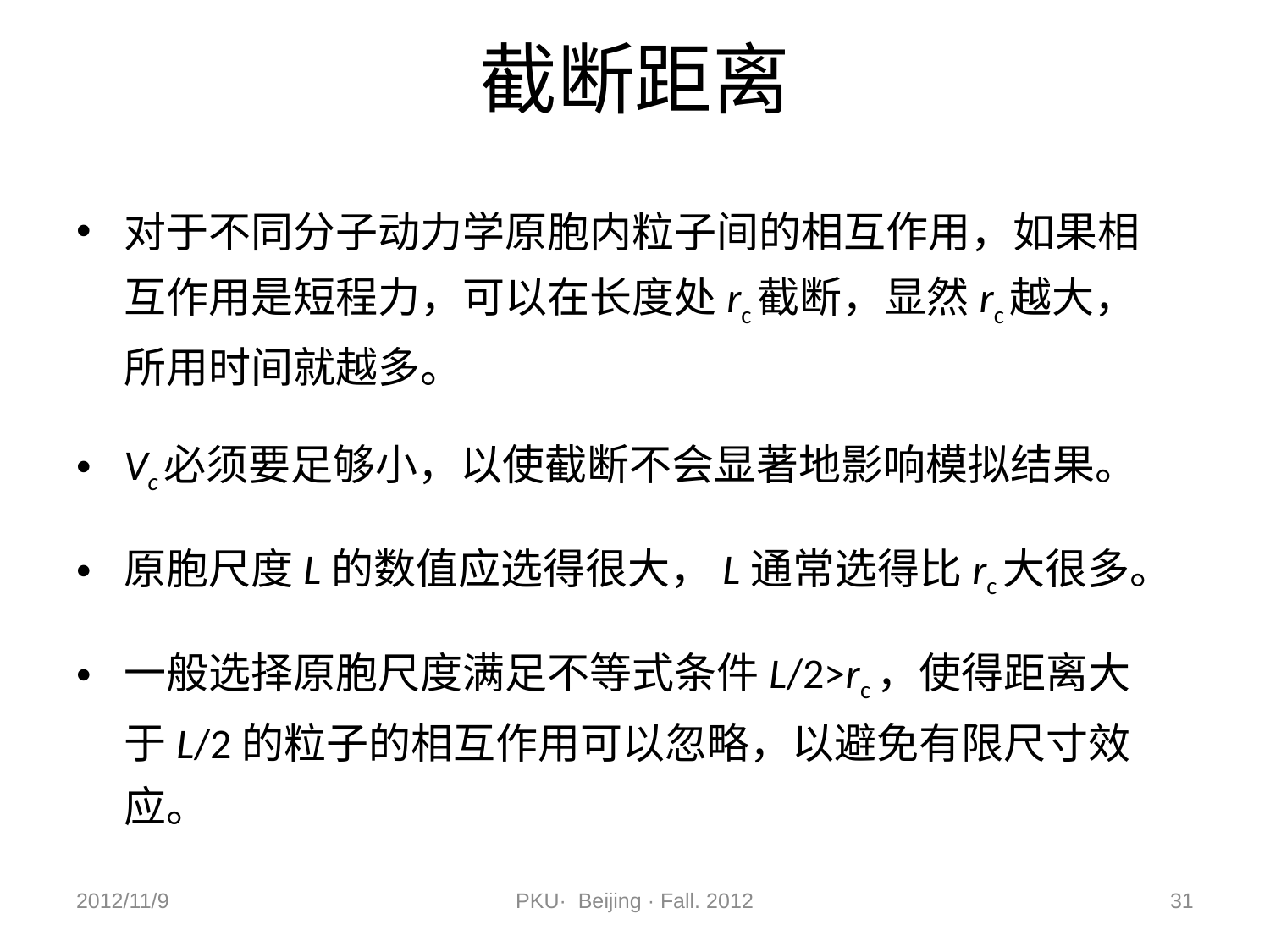

# 截断距离
对于不同分子动力学原胞内粒子间的相互作用，如果相互作用是短程力，可以在长度处rc截断，显然rc越大，所用时间就越多。
Vc必须要足够小，以使截断不会显著地影响模拟结果。
原胞尺度L的数值应选得很大，L通常选得比rc大很多。
一般选择原胞尺度满足不等式条件L/2>rc，使得距离大于L/2的粒子的相互作用可以忽略，以避免有限尺寸效应。
2012/11/9
PKU·  Beijing · Fall. 2012
31